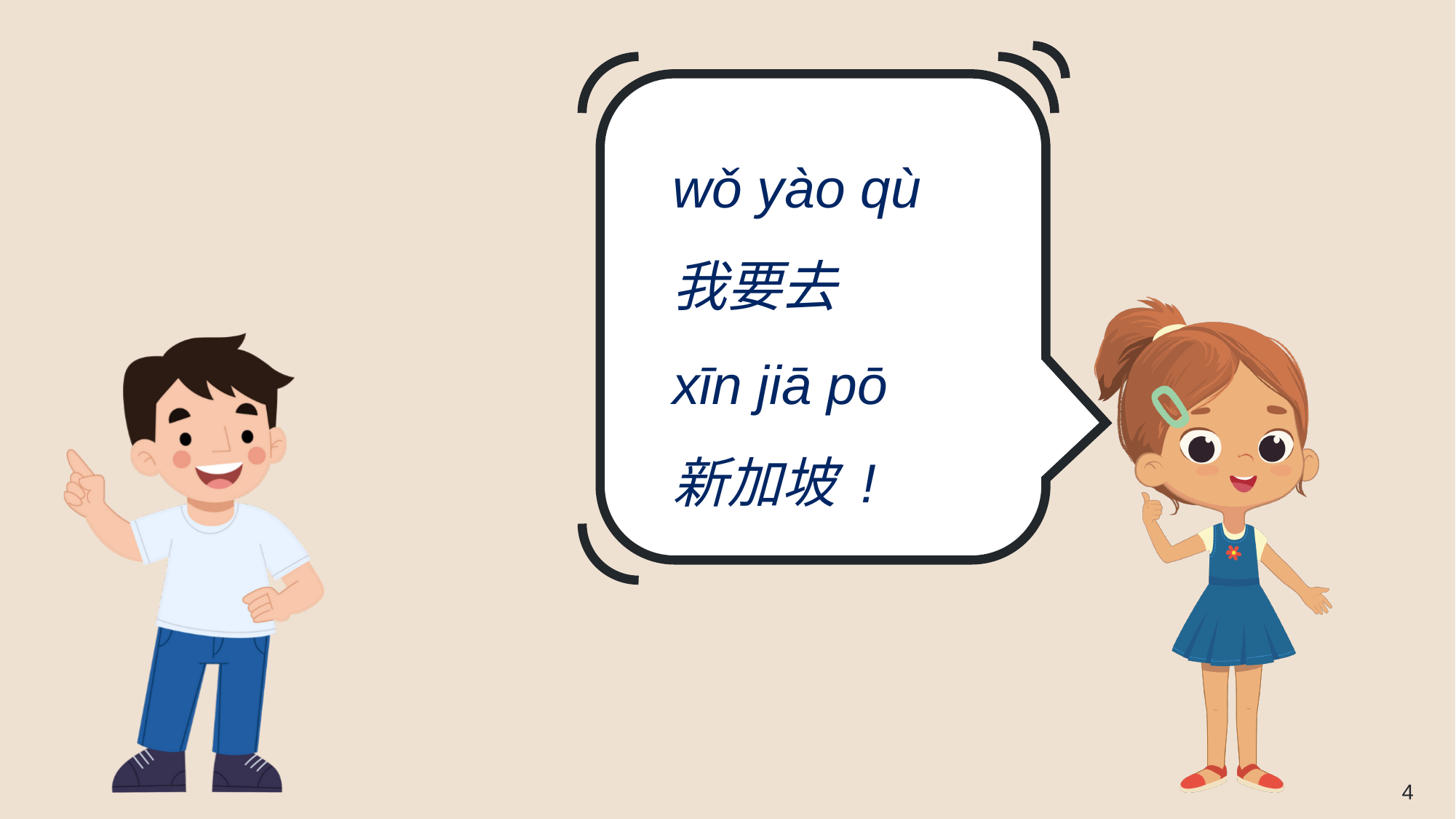

# wǒ yào qù 我要去 xīn jiā pō 新加坡 !

4